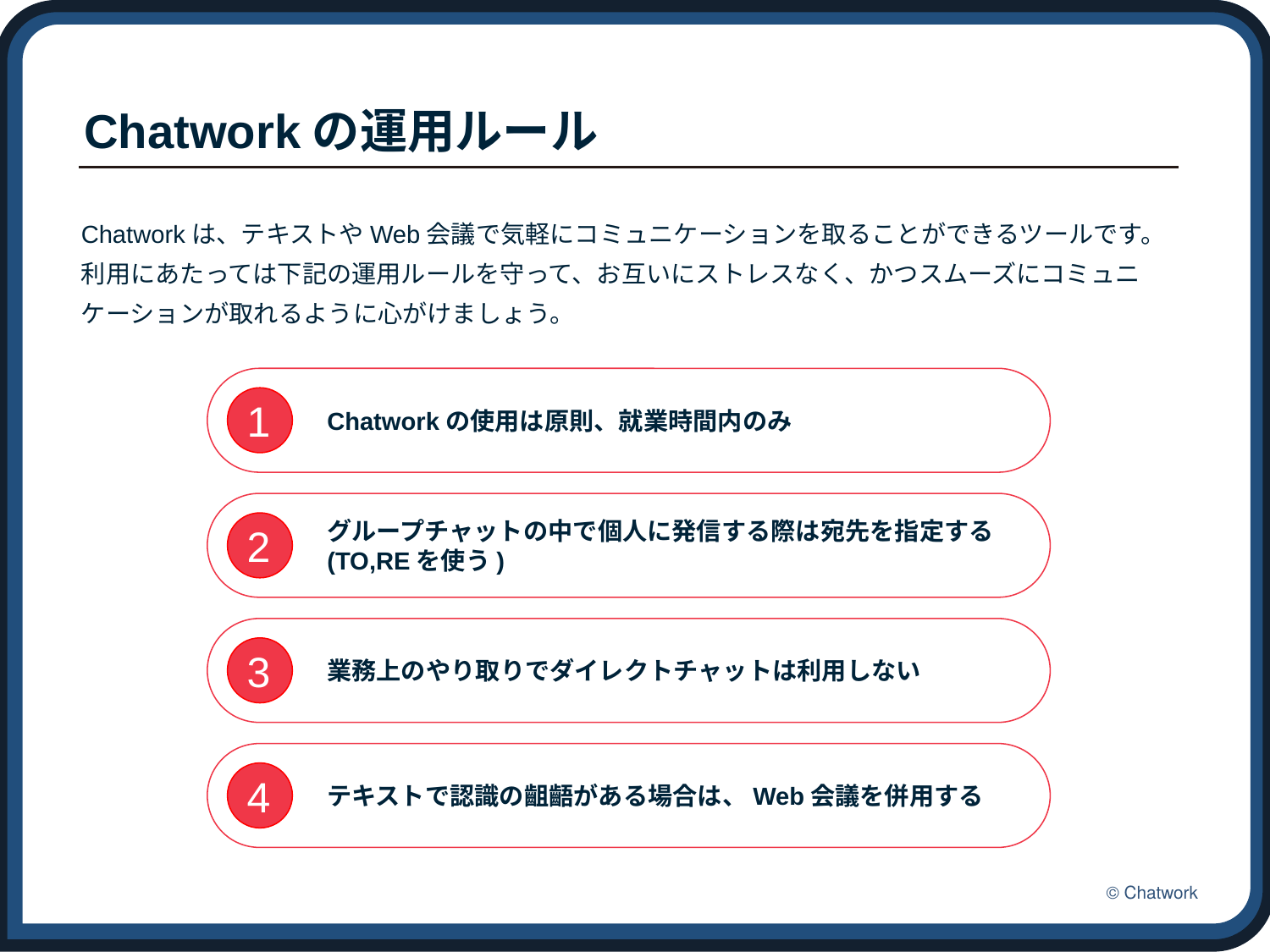

# Chatworkの運用ルール
Chatworkは、テキストやWeb会議で気軽にコミュニケーションを取ることができるツールです。
利用にあたっては下記の運用ルールを守って、お互いにストレスなく、かつスムーズにコミュニケーションが取れるように心がけましょう。
Chatworkの使用は原則、就業時間内のみ

1

グループチャットの中で個人に発信する際は宛先を指定する
(TO,REを使う)
2

業務上のやり取りでダイレクトチャットは利用しない
3

テキストで認識の齟齬がある場合は、Web会議を併用する
4